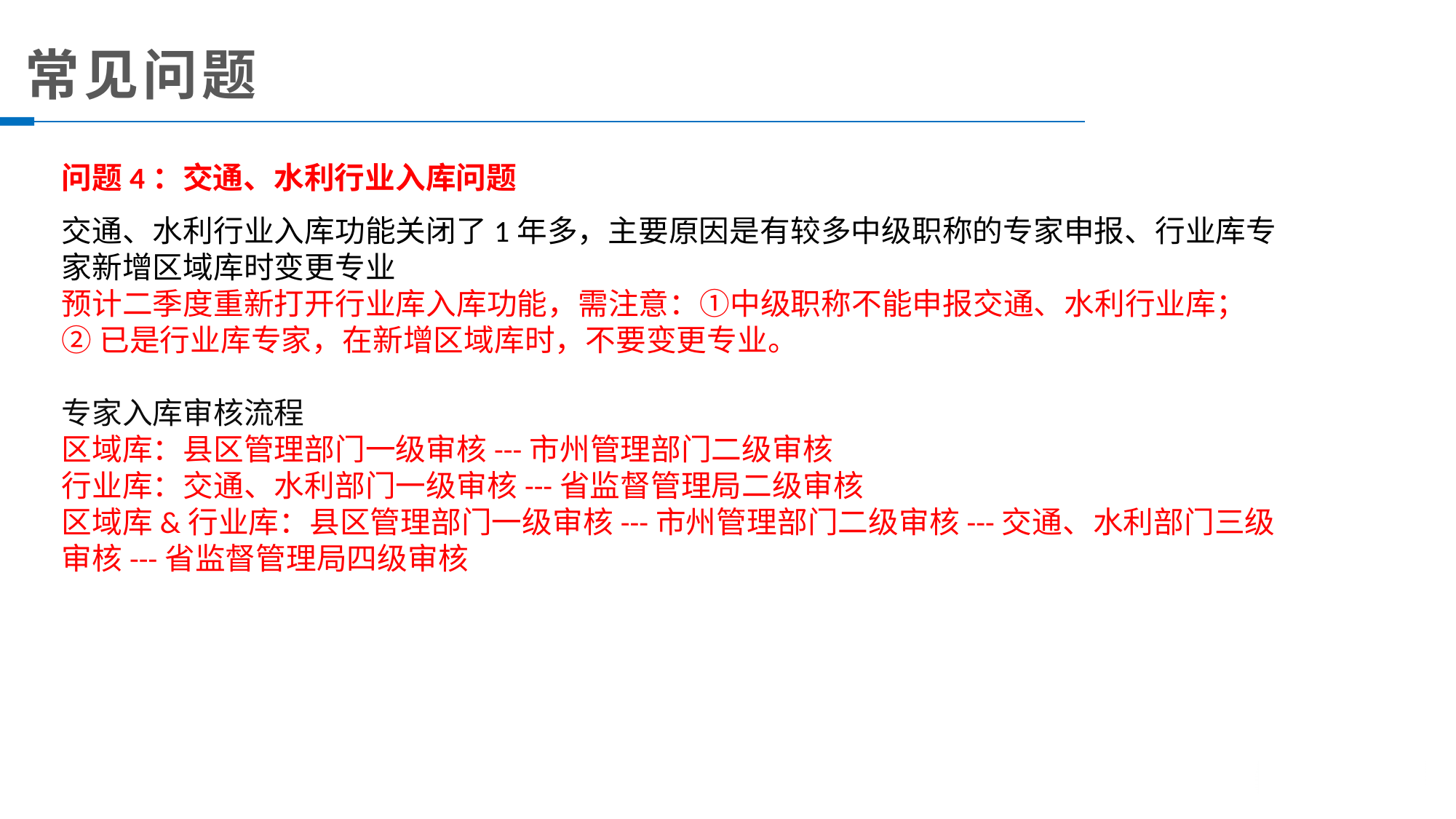

# 常见问题
问题4：交通、水利行业入库问题
交通、水利行业入库功能关闭了1年多，主要原因是有较多中级职称的专家申报、行业库专家新增区域库时变更专业
预计二季度重新打开行业库入库功能，需注意：①中级职称不能申报交通、水利行业库；
②已是行业库专家，在新增区域库时，不要变更专业。

专家入库审核流程
区域库：县区管理部门一级审核---市州管理部门二级审核
行业库：交通、水利部门一级审核---省监督管理局二级审核
区域库&行业库：县区管理部门一级审核---市州管理部门二级审核---交通、水利部门三级审核---省监督管理局四级审核